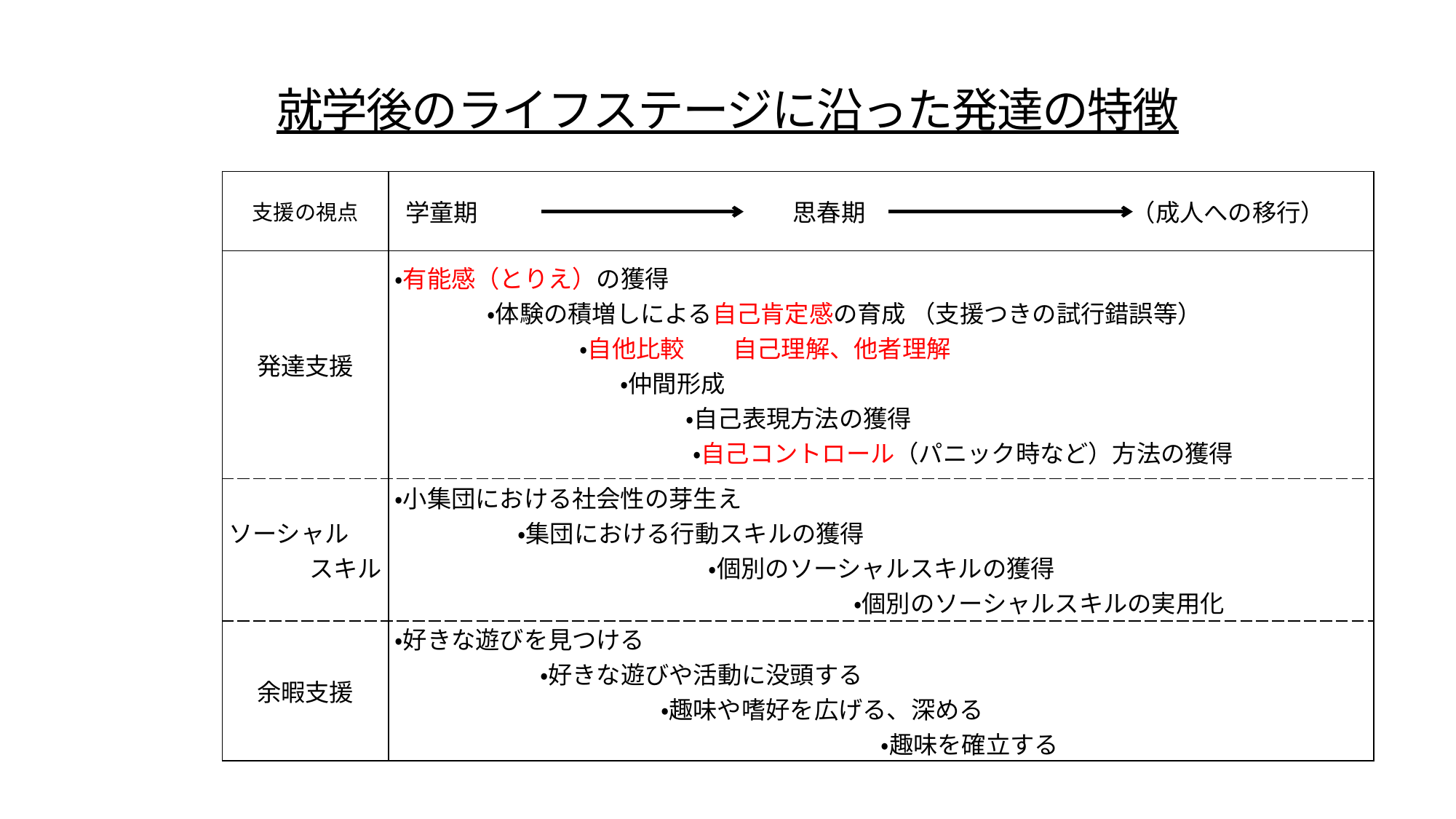

就学後のライフステージに沿った発達の特徴
| 支援の視点 | 学童期　　　　　　　　　　　　　思春期　　　　　　　　　　　（成人への移行） |
| --- | --- |
| 発達支援 | ・有能感（とりえ）の獲得 　・体験の積増しによる自己肯定感の育成 （支援つきの試行錯誤等） 　　・自他比較　　自己理解、他者理解 　　　 ・仲間形成 　　　・自己表現方法の獲得 　　 ・自己コントロール（パニック時など）方法の獲得 |
| ソーシャル スキル | ・小集団における社会性の芽生え ・集団における行動スキルの獲得 ・個別のソーシャルスキルの獲得 　　　　　　・個別のソーシャルスキルの実用化 |
| 余暇支援 | ・好きな遊びを見つける 　　　　　　・好きな遊びや活動に没頭する 　　　　　　　　　　　・趣味や嗜好を広げる、深める 　　　　　　・趣味を確立する |